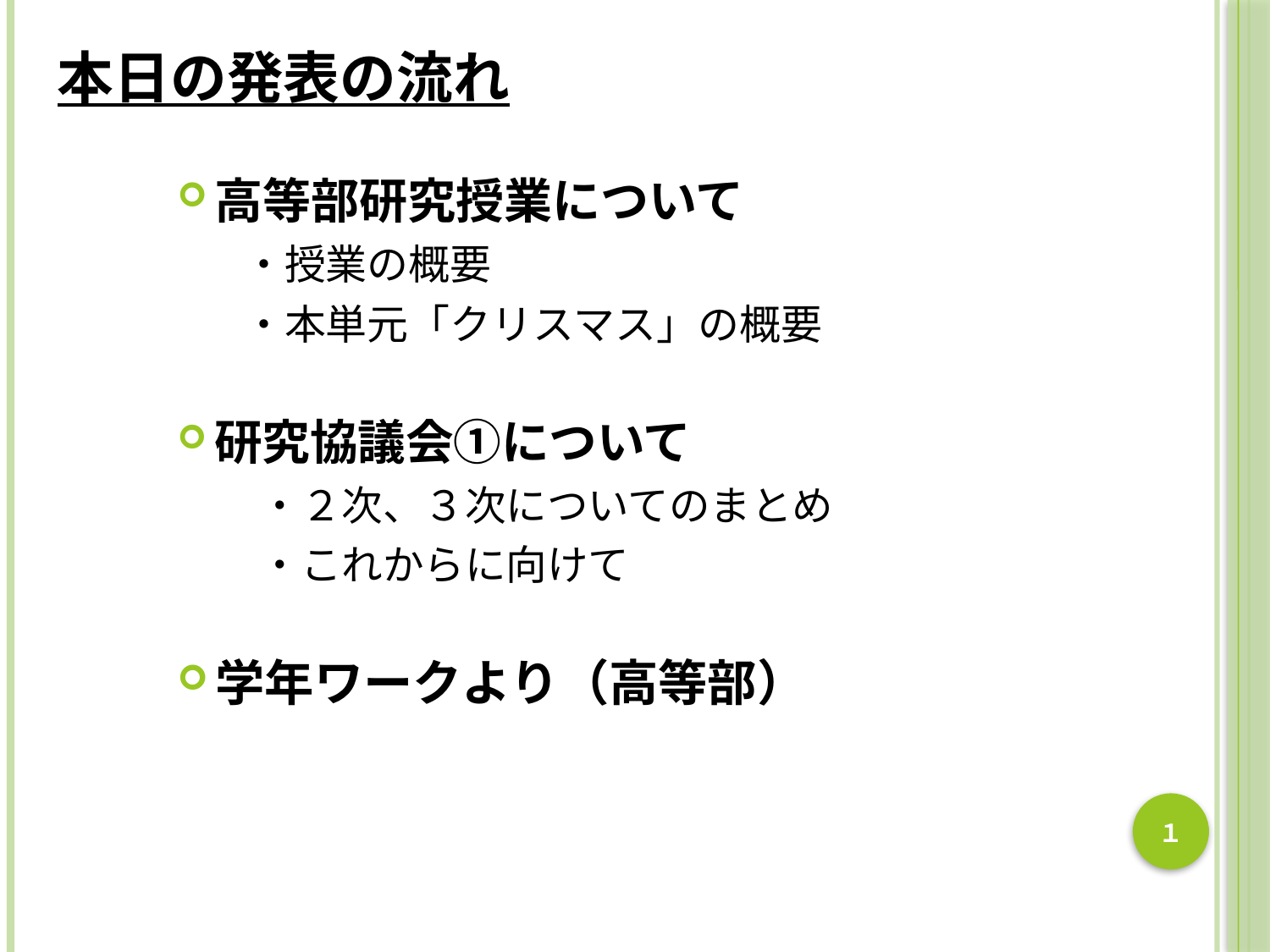

本日の発表の流れ
高等部研究授業について
      ・授業の概要
      ・本単元「クリスマス」の概要
研究協議会①について
　　・２次、３次についてのまとめ
　　・これからに向けて
学年ワークより（高等部）

１